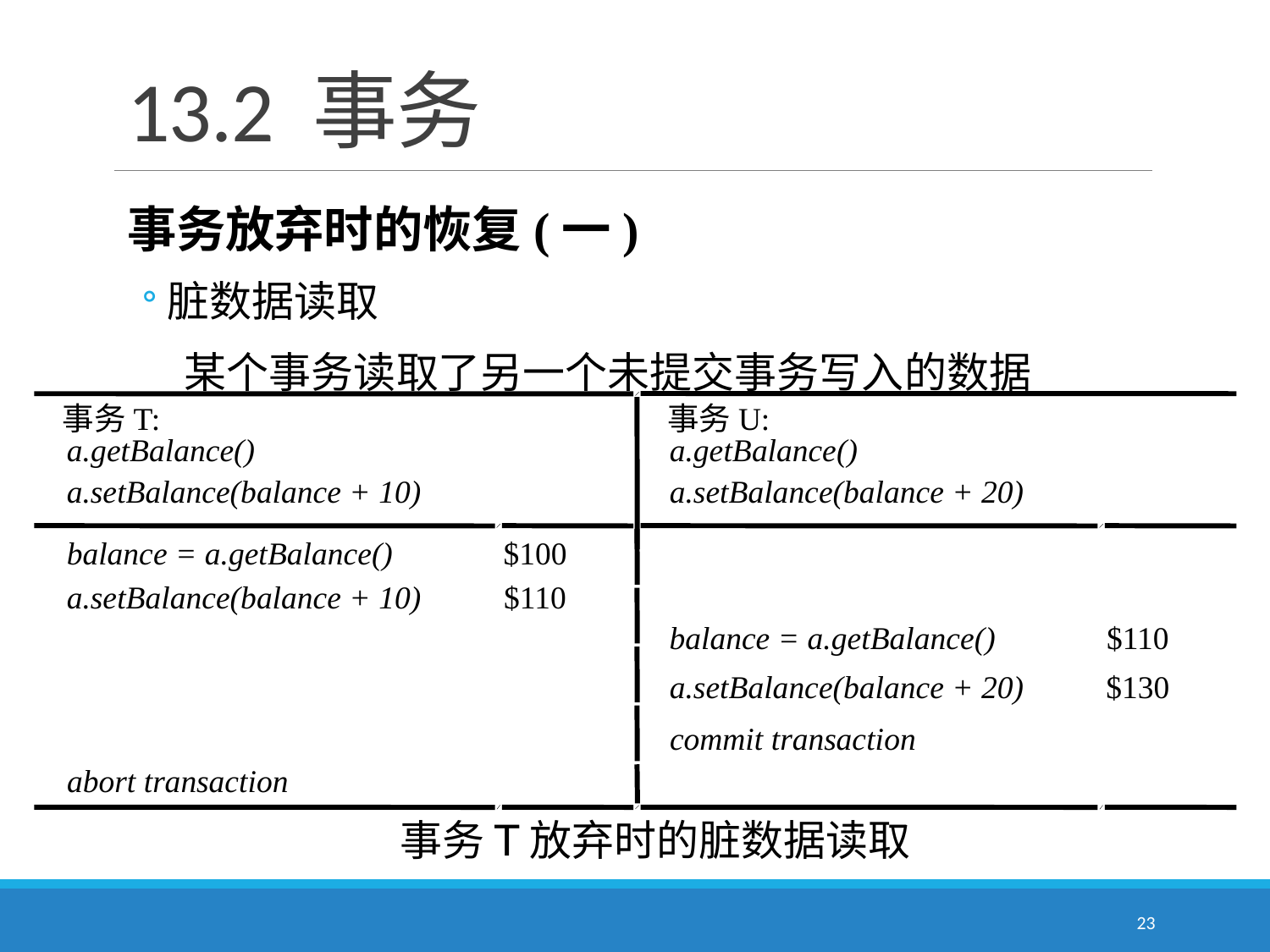

# 13.2 事务
事务放弃时的恢复(一)
脏数据读取
　某个事务读取了另一个未提交事务写入的数据

事务T:
事务U:
a.getBalance()
a.getBalance()
a.setBalance(balance + 10)
a.setBalance(balance + 20)

balance = a.getBalance()
$100
a.setBalance(balance + 10)
$110

balance = a.getBalance()
$110

a.setBalance(balance + 20)
$130

commit transaction

abort transaction

事务T放弃时的脏数据读取
23